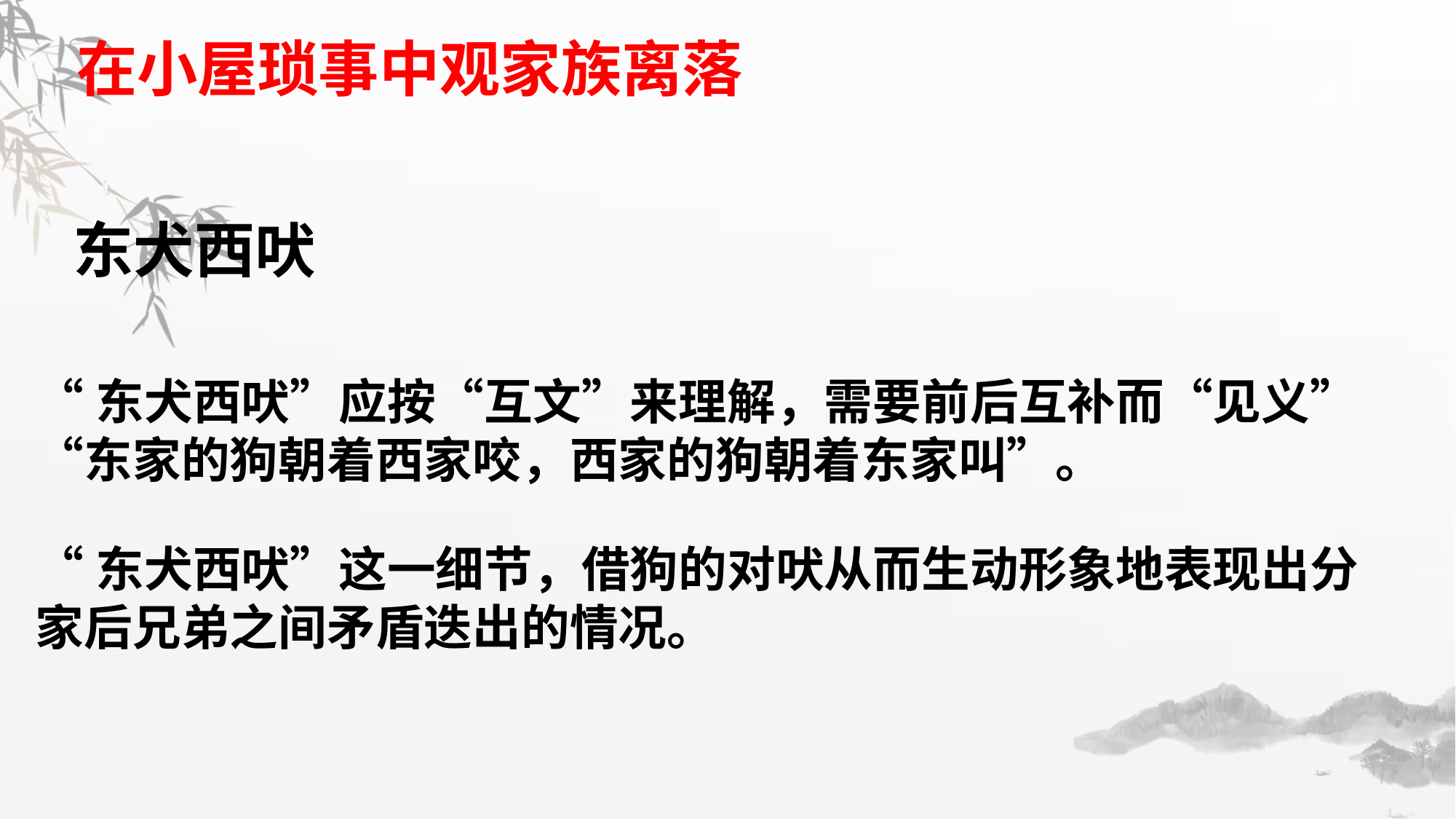

在小屋琐事中观家族离落
东犬西吠
“东犬西吠”应按“互文”来理解，需要前后互补而“见义”“东家的狗朝着西家咬，西家的狗朝着东家叫”。

“东犬西吠”这一细节，借狗的对吠从而生动形象地表现出分家后兄弟之间矛盾迭出的情况。